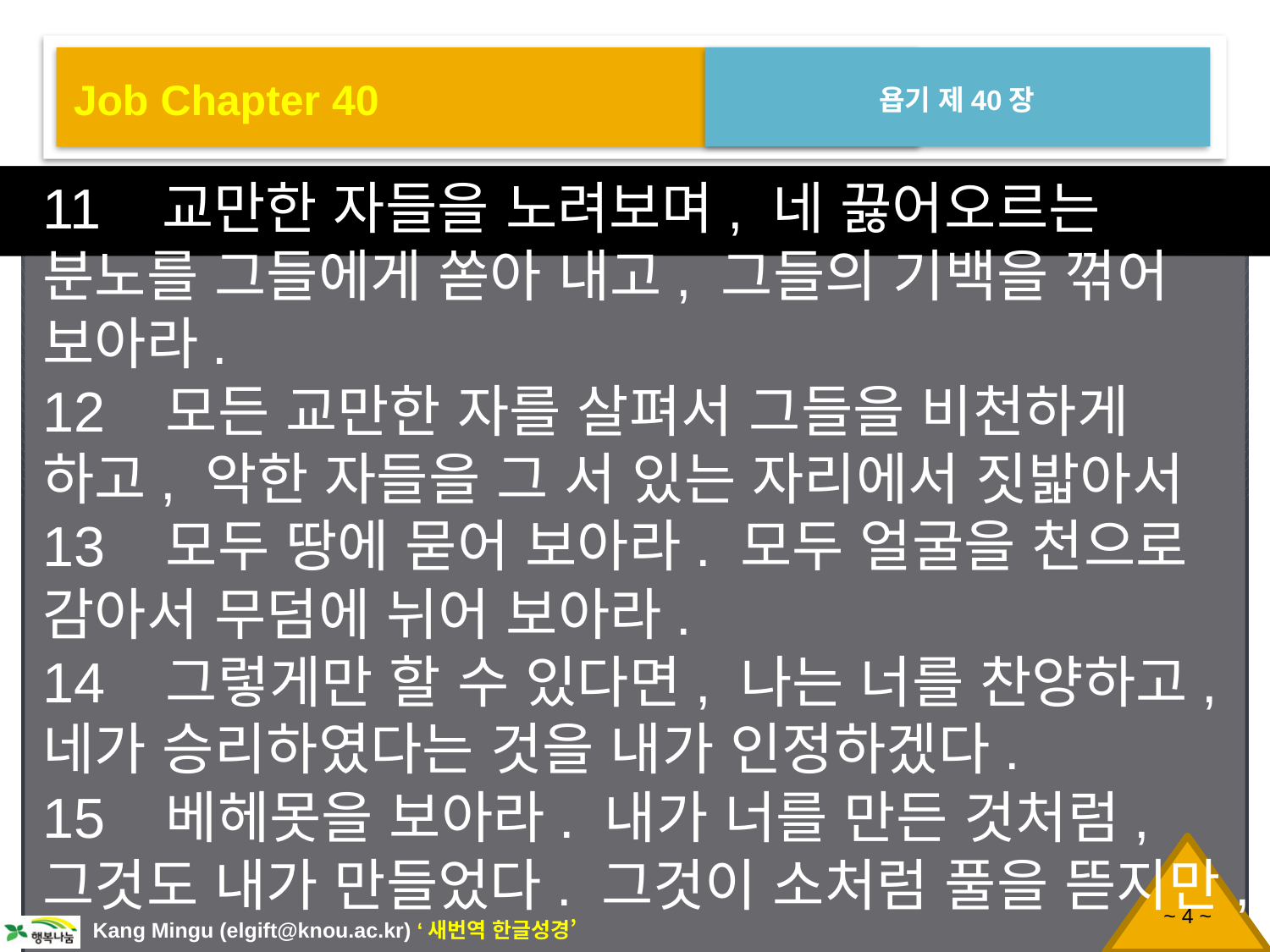

Job Chapter 40
욥기 제40장
11   교만한 자들을 노려보며, 네 끓어오르는 분노를 그들에게 쏟아 내고, 그들의 기백을 꺾어 보아라.
12   모든 교만한 자를 살펴서 그들을 비천하게 하고, 악한 자들을 그 서 있는 자리에서 짓밟아서
13   모두 땅에 묻어 보아라. 모두 얼굴을 천으로 감아서 무덤에 뉘어 보아라.
14   그렇게만 할 수 있다면, 나는 너를 찬양하고, 네가 승리하였다는 것을 내가 인정하겠다.
15   베헤못을 보아라. 내가 너를 만든 것처럼, 그것도 내가 만들었다. 그것이 소처럼 풀을 뜯지만,